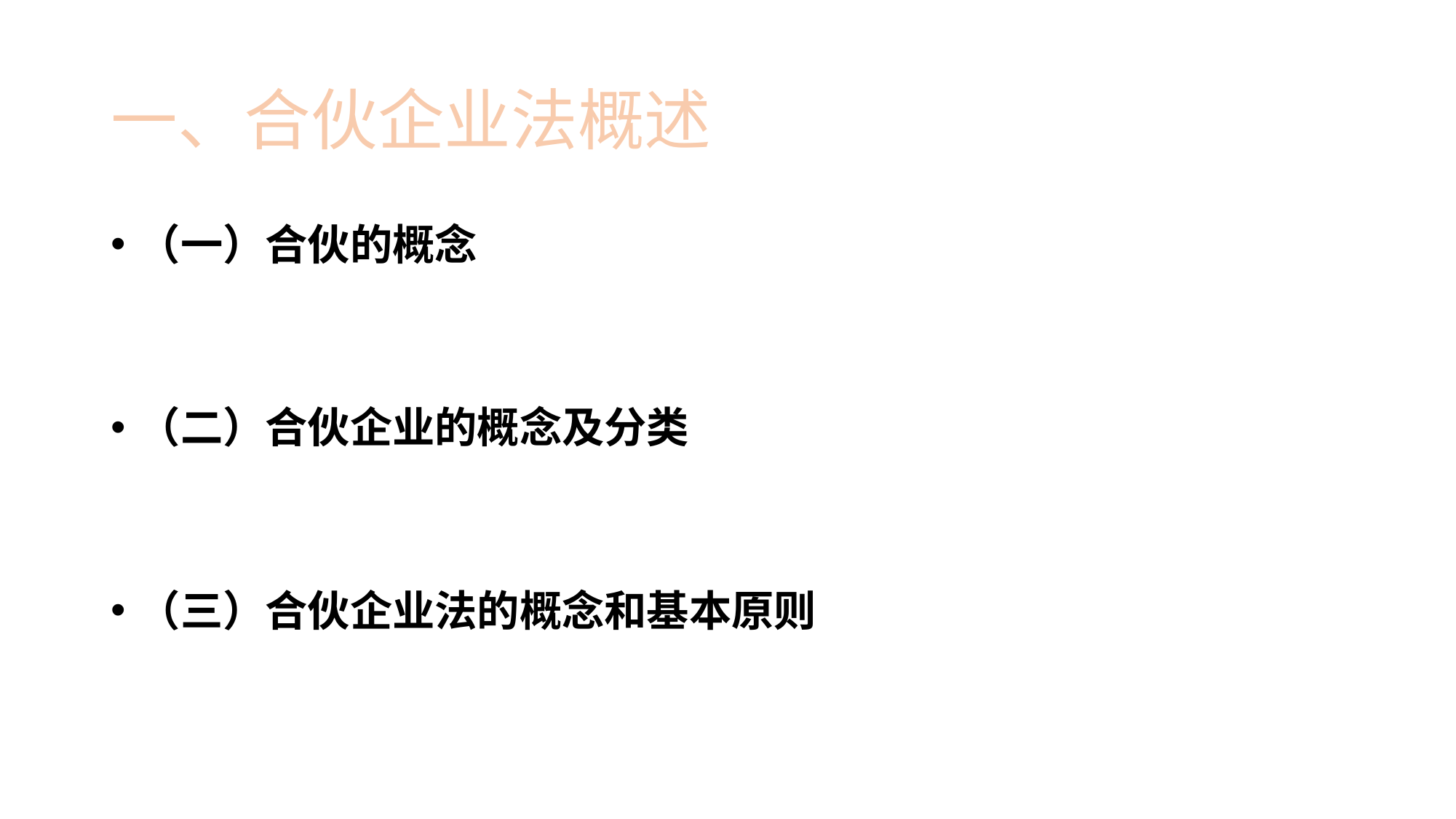

# 一、合伙企业法概述
（一）合伙的概念

（二）合伙企业的概念及分类

（三）合伙企业法的概念和基本原则